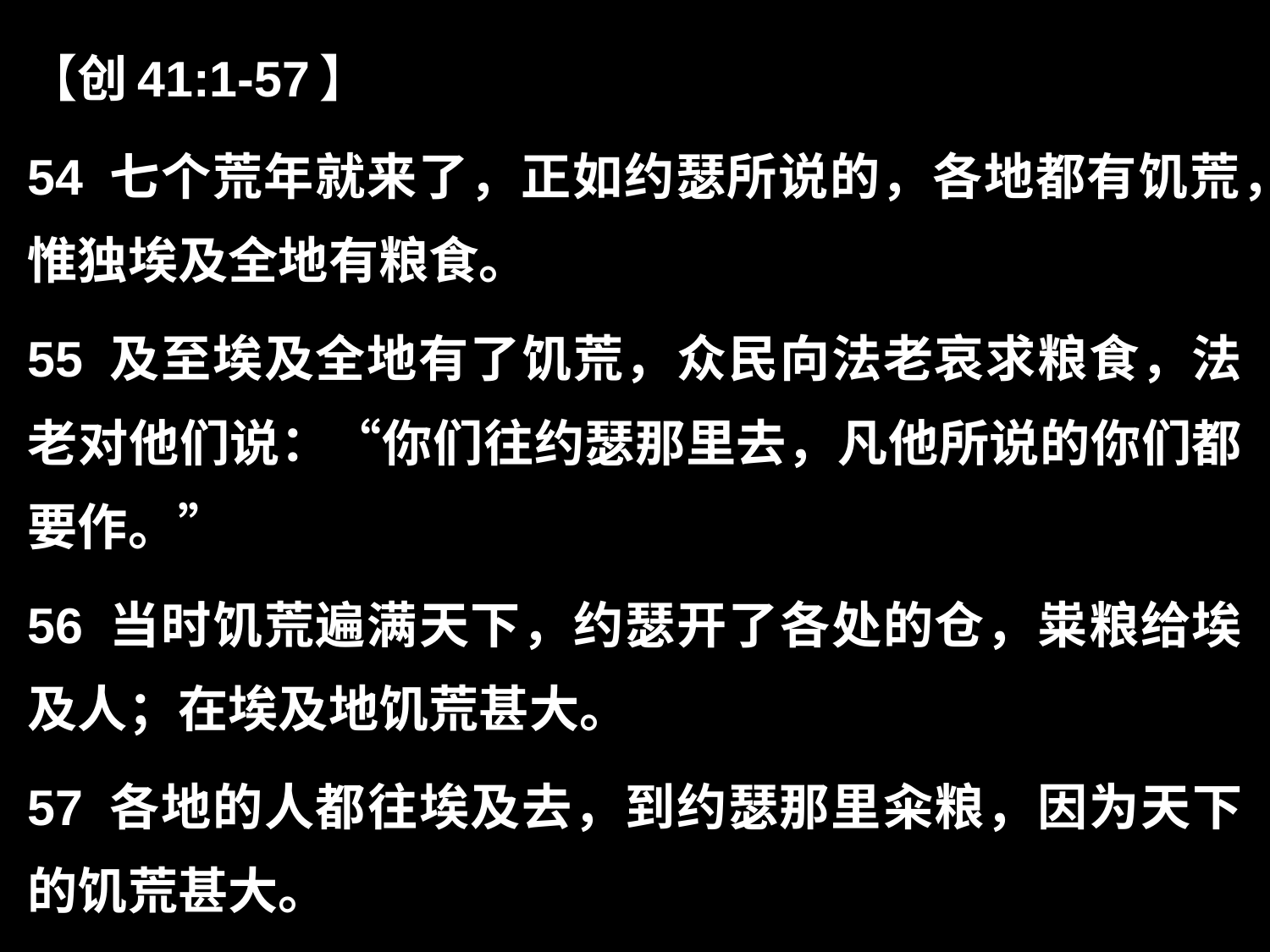

【创41:1-57】
54 七个荒年就来了，正如约瑟所说的，各地都有饥荒，惟独埃及全地有粮食。
55 及至埃及全地有了饥荒，众民向法老哀求粮食，法老对他们说：“你们往约瑟那里去，凡他所说的你们都要作。”
56 当时饥荒遍满天下，约瑟开了各处的仓，粜粮给埃及人；在埃及地饥荒甚大。
57 各地的人都往埃及去，到约瑟那里籴粮，因为天下的饥荒甚大。